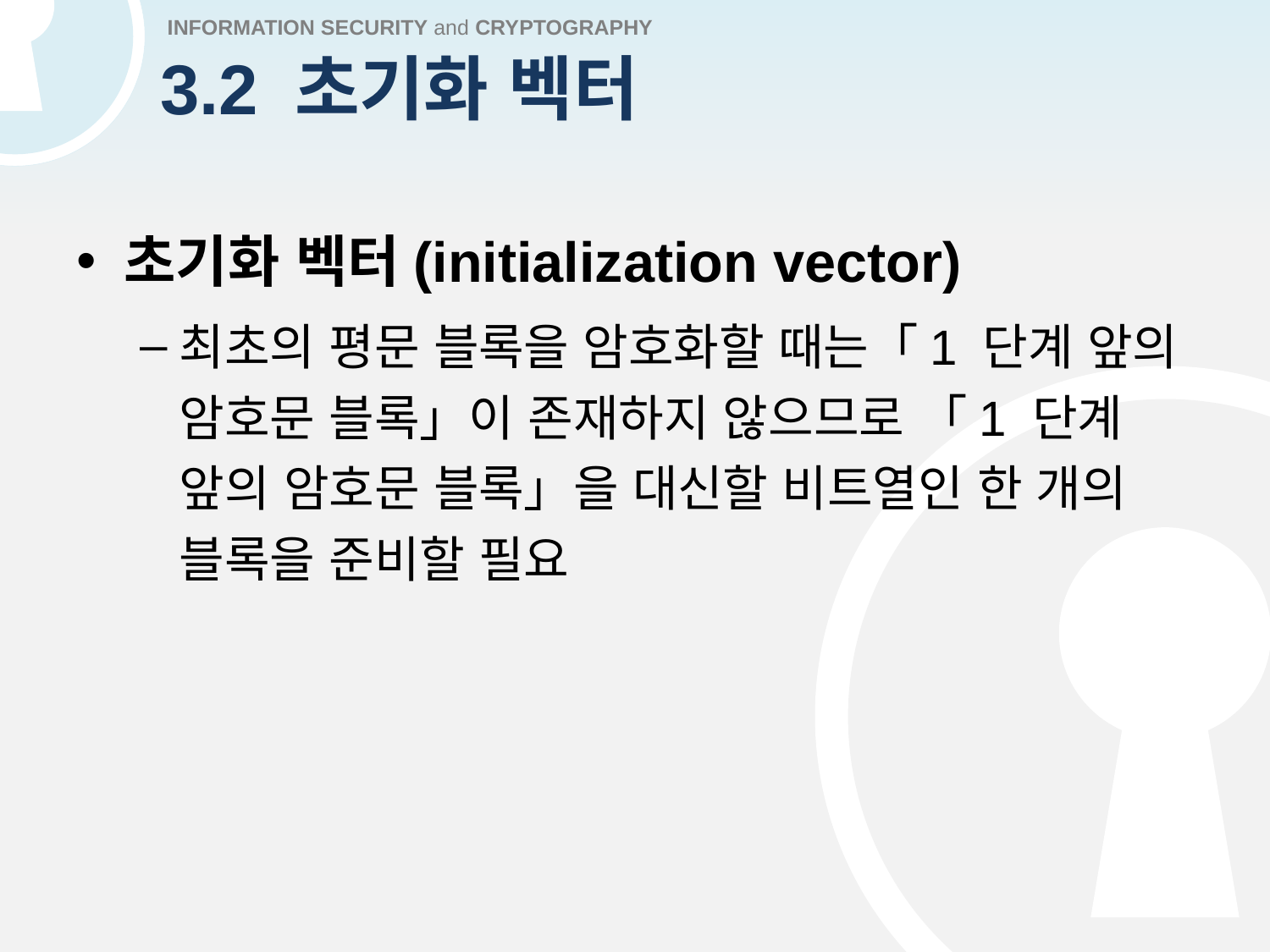

# 3.2 초기화 벡터
초기화 벡터(initialization vector)
최초의 평문 블록을 암호화할 때는「1 단계 앞의 암호문 블록」이 존재하지 않으므로 「1 단계 앞의 암호문 블록」을 대신할 비트열인 한 개의 블록을 준비할 필요